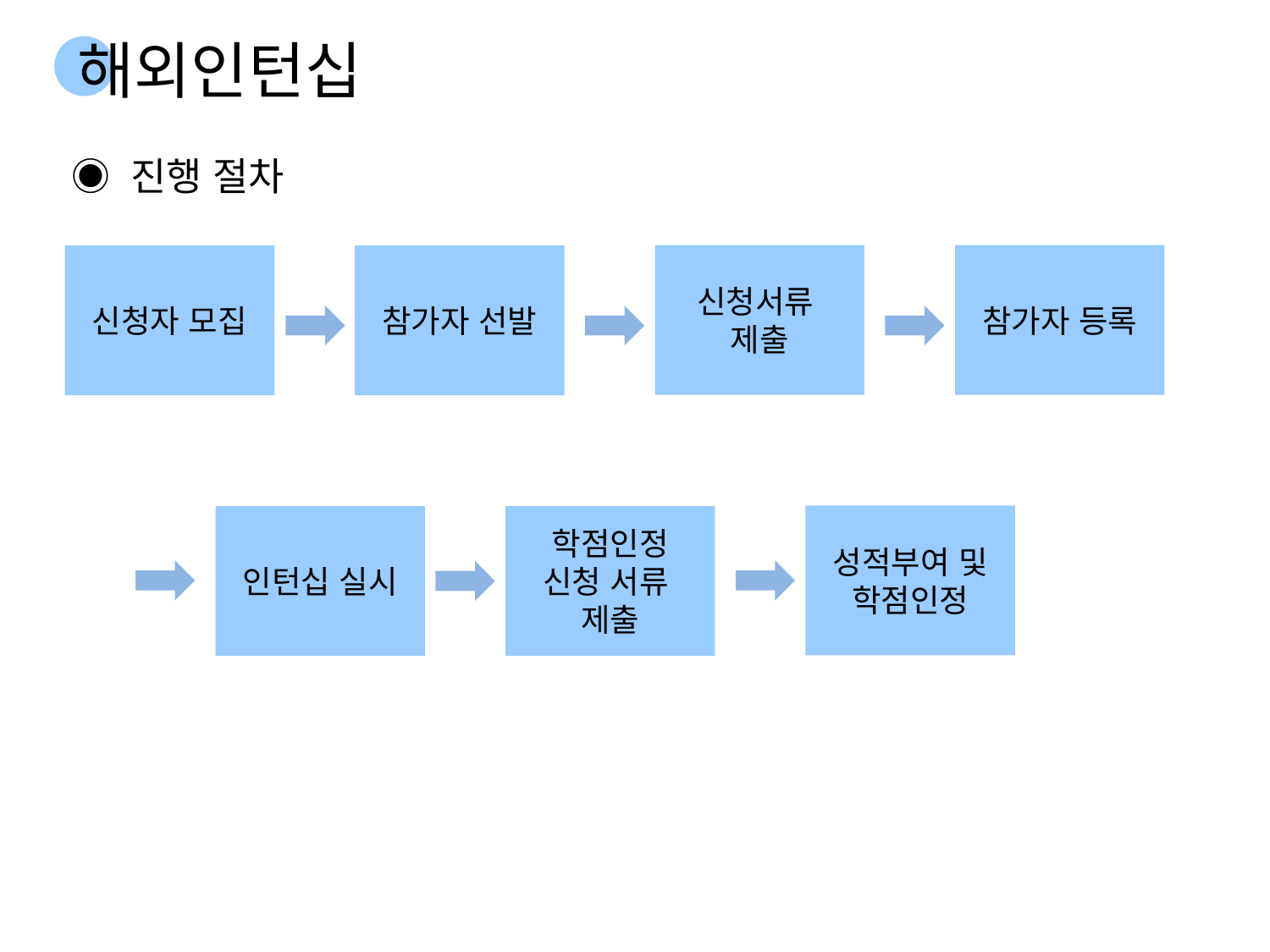

해외인턴십
◉ 진행 절차
신청서류
제출
참가자 등록
신청자 모집
참가자 선발

성적부여 및 학점인정
인턴십 실시
학점인정
신청 서류
제출